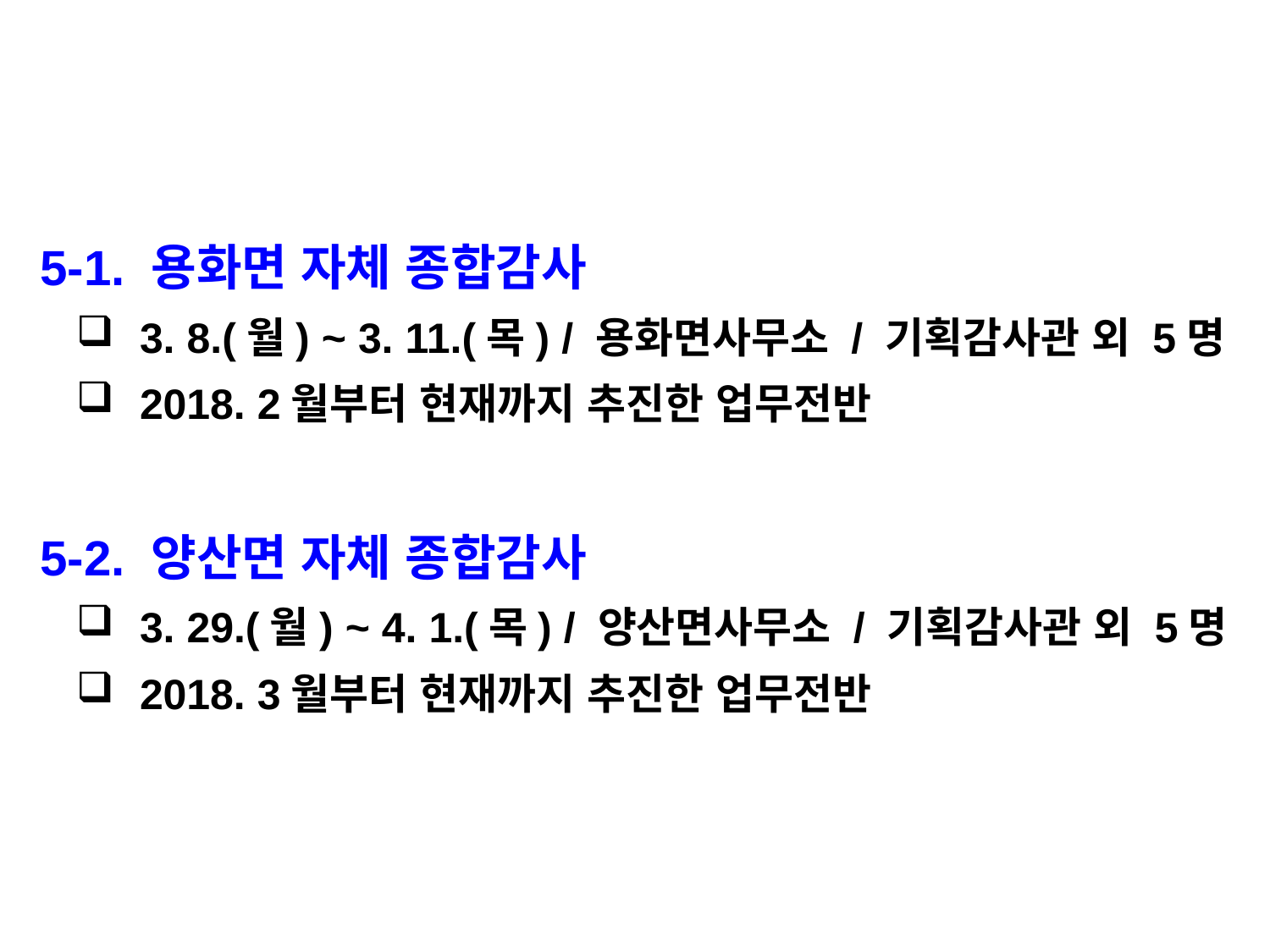

5-1. 용화면 자체 종합감사
3. 8.(월) ~ 3. 11.(목) / 용화면사무소 / 기획감사관 외 5명
2018. 2월부터 현재까지 추진한 업무전반

  5-2. 양산면 자체 종합감사
3. 29.(월) ~ 4. 1.(목) / 양산면사무소 / 기획감사관 외 5명
2018. 3월부터 현재까지 추진한 업무전반